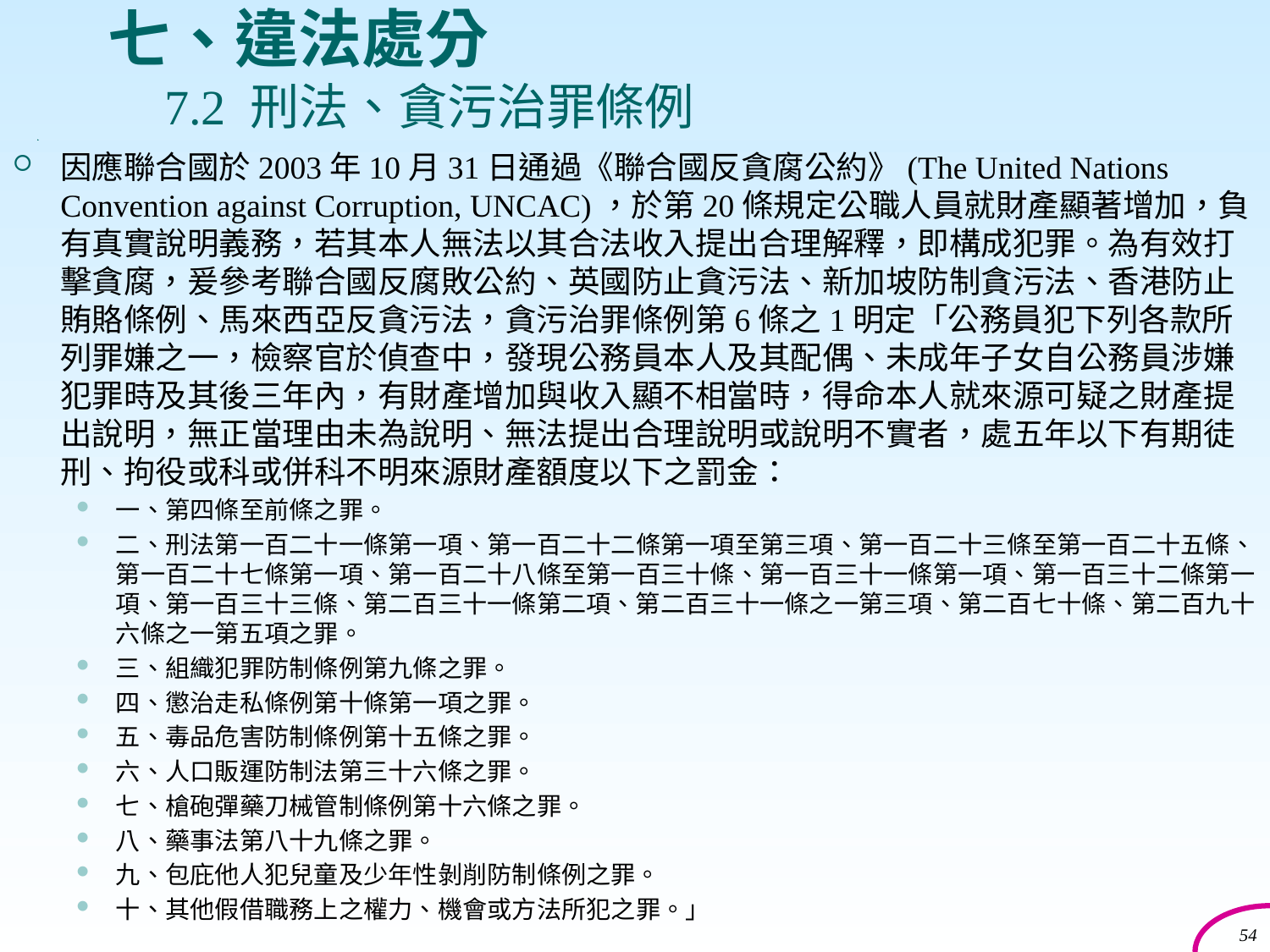

# 七、違法處分 7.2 刑法、貪污治罪條例
因應聯合國於2003年10月31日通過《聯合國反貪腐公約》(The United Nations Convention against Corruption, UNCAC)，於第20條規定公職人員就財產顯著增加，負有真實說明義務，若其本人無法以其合法收入提出合理解釋，即構成犯罪。為有效打擊貪腐，爰參考聯合國反腐敗公約、英國防止貪污法、新加坡防制貪污法、香港防止賄賂條例、馬來西亞反貪污法，貪污治罪條例第6條之1明定「公務員犯下列各款所列罪嫌之一，檢察官於偵查中，發現公務員本人及其配偶、未成年子女自公務員涉嫌犯罪時及其後三年內，有財產增加與收入顯不相當時，得命本人就來源可疑之財產提出說明，無正當理由未為說明、無法提出合理說明或說明不實者，處五年以下有期徒刑、拘役或科或併科不明來源財產額度以下之罰金：
一、第四條至前條之罪。
二、刑法第一百二十一條第一項、第一百二十二條第一項至第三項、第一百二十三條至第一百二十五條、第一百二十七條第一項、第一百二十八條至第一百三十條、第一百三十一條第一項、第一百三十二條第一項、第一百三十三條、第二百三十一條第二項、第二百三十一條之一第三項、第二百七十條、第二百九十六條之一第五項之罪。
三、組織犯罪防制條例第九條之罪。
四、懲治走私條例第十條第一項之罪。
五、毒品危害防制條例第十五條之罪。
六、人口販運防制法第三十六條之罪。
七、槍砲彈藥刀械管制條例第十六條之罪。
八、藥事法第八十九條之罪。
九、包庇他人犯兒童及少年性剝削防制條例之罪。
十、其他假借職務上之權力、機會或方法所犯之罪。」
54